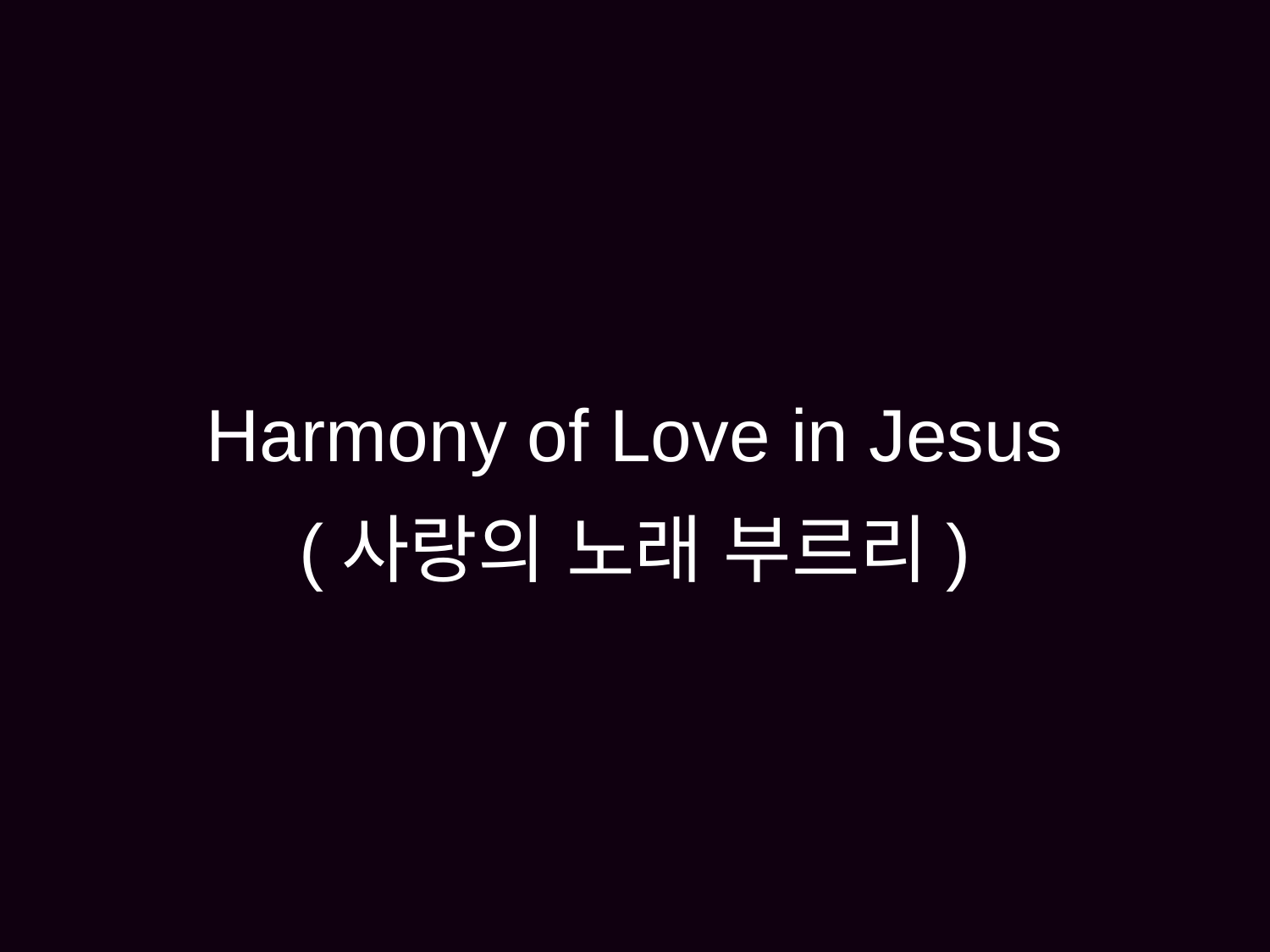

# Harmony of Love in Jesus (사랑의 노래 부르리)